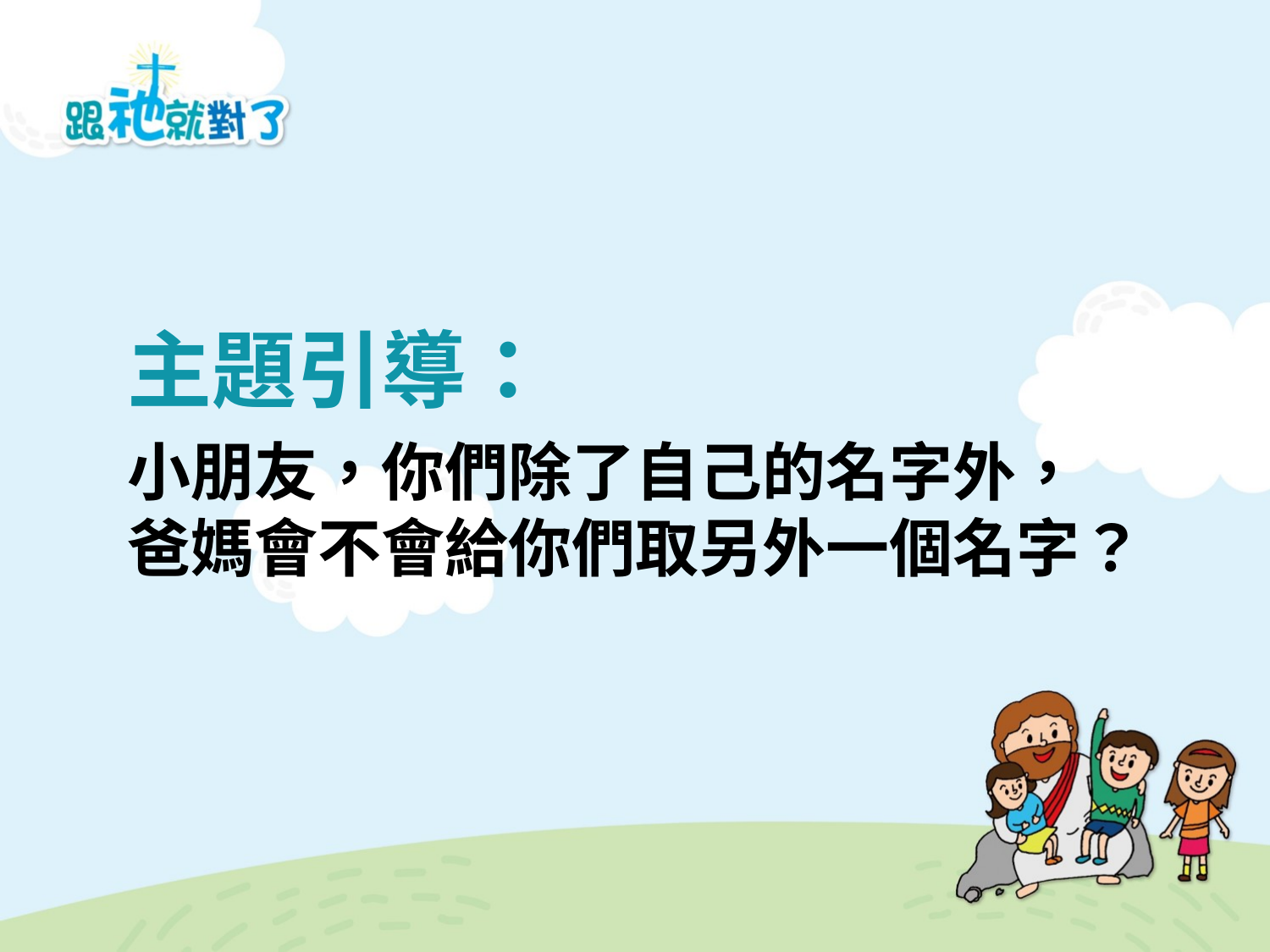

主題引導：
小朋友，你們除了自己的名字外，爸媽會不會給你們取另外一個名字？